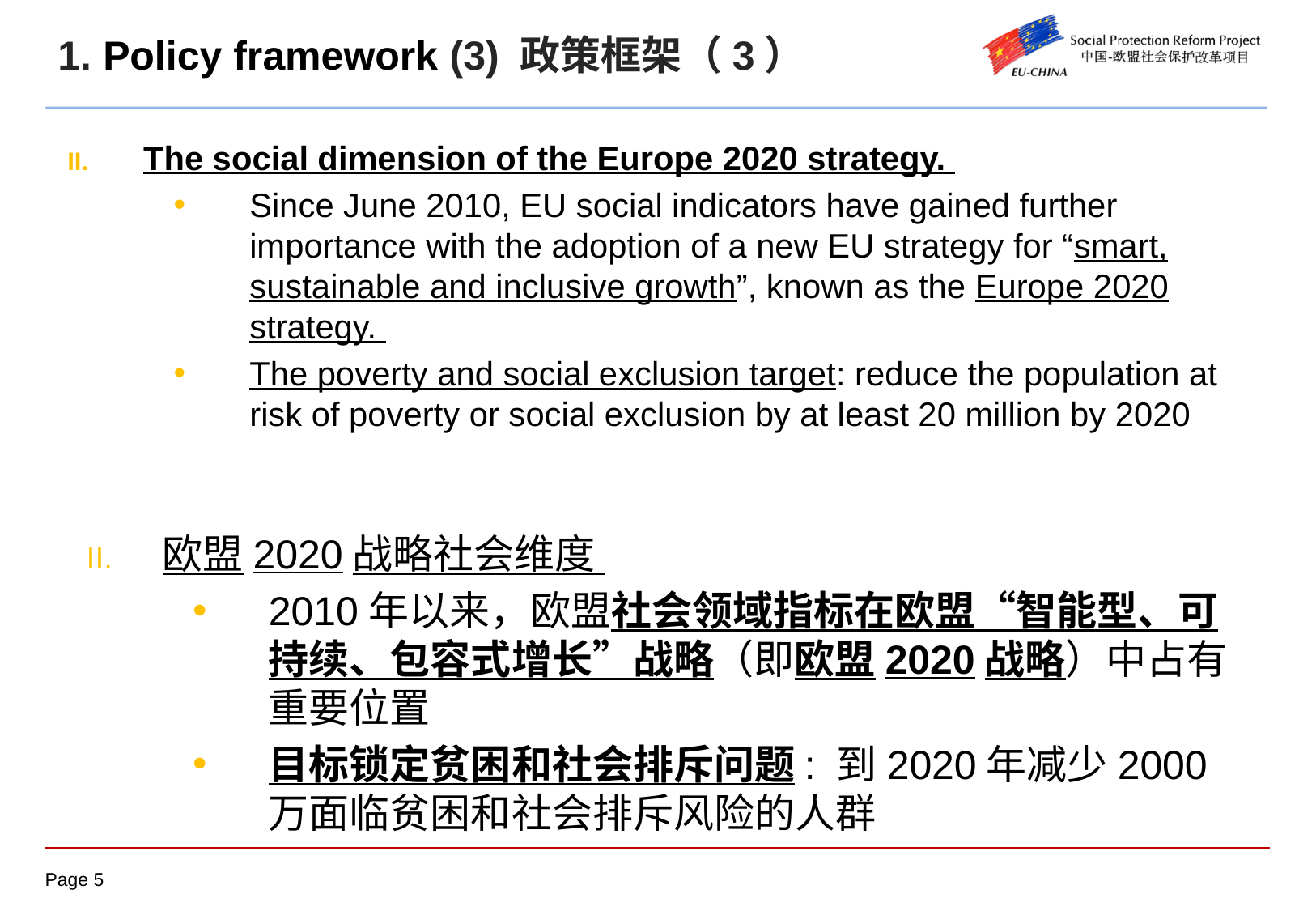

# 1. Policy framework (3) 政策框架（3）
The social dimension of the Europe 2020 strategy.
Since June 2010, EU social indicators have gained further importance with the adoption of a new EU strategy for “smart, sustainable and inclusive growth”, known as the Europe 2020 strategy.
The poverty and social exclusion target: reduce the population at risk of poverty or social exclusion by at least 20 million by 2020

欧盟2020战略社会维度
2010年以来，欧盟社会领域指标在欧盟“智能型、可持续、包容式增长”战略（即欧盟2020战略）中占有重要位置
目标锁定贫困和社会排斥问题: 到2020年减少2000万面临贫困和社会排斥风险的人群